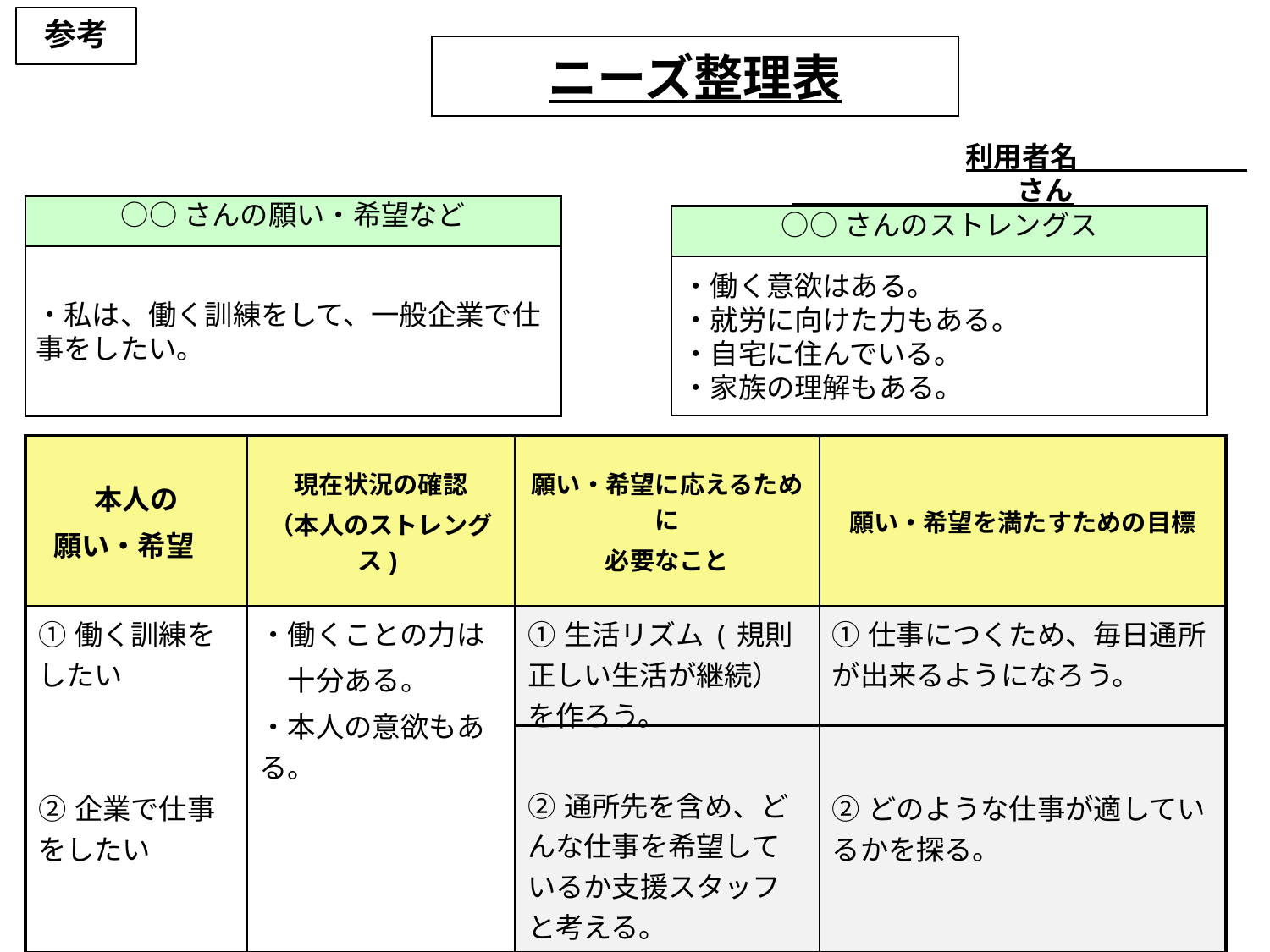

参考
ニーズ整理表
　　　　　　　　　　　　　　　　　　　　　　　　　　　　　　　　　　　　　　　　　　　利用者名　　　　　　　　　　　　　　さん
○○さんの願い・希望など
○○さんのストレングス
・私は、働く訓練をして、一般企業で仕事をしたい。
・働く意欲はある。
・就労に向けた力もある。
・自宅に住んでいる。
・家族の理解もある。
| 本人の 願い・希望 | 現在状況の確認 （本人のストレングス) | 願い・希望に応えるために 必要なこと | 願い・希望を満たすための目標 |
| --- | --- | --- | --- |
| ①働く訓練をしたい ②企業で仕事をしたい | ・働くことの力は 　十分ある。 ・本人の意欲もある。 | ①生活リズム(規則正しい生活が継続）を作ろう。 ②通所先を含め、どんな仕事を希望しているか支援スタッフと考える。 | ①仕事につくため、毎日通所が出来るようになろう。 ②どのような仕事が適しているかを探る。 |
36